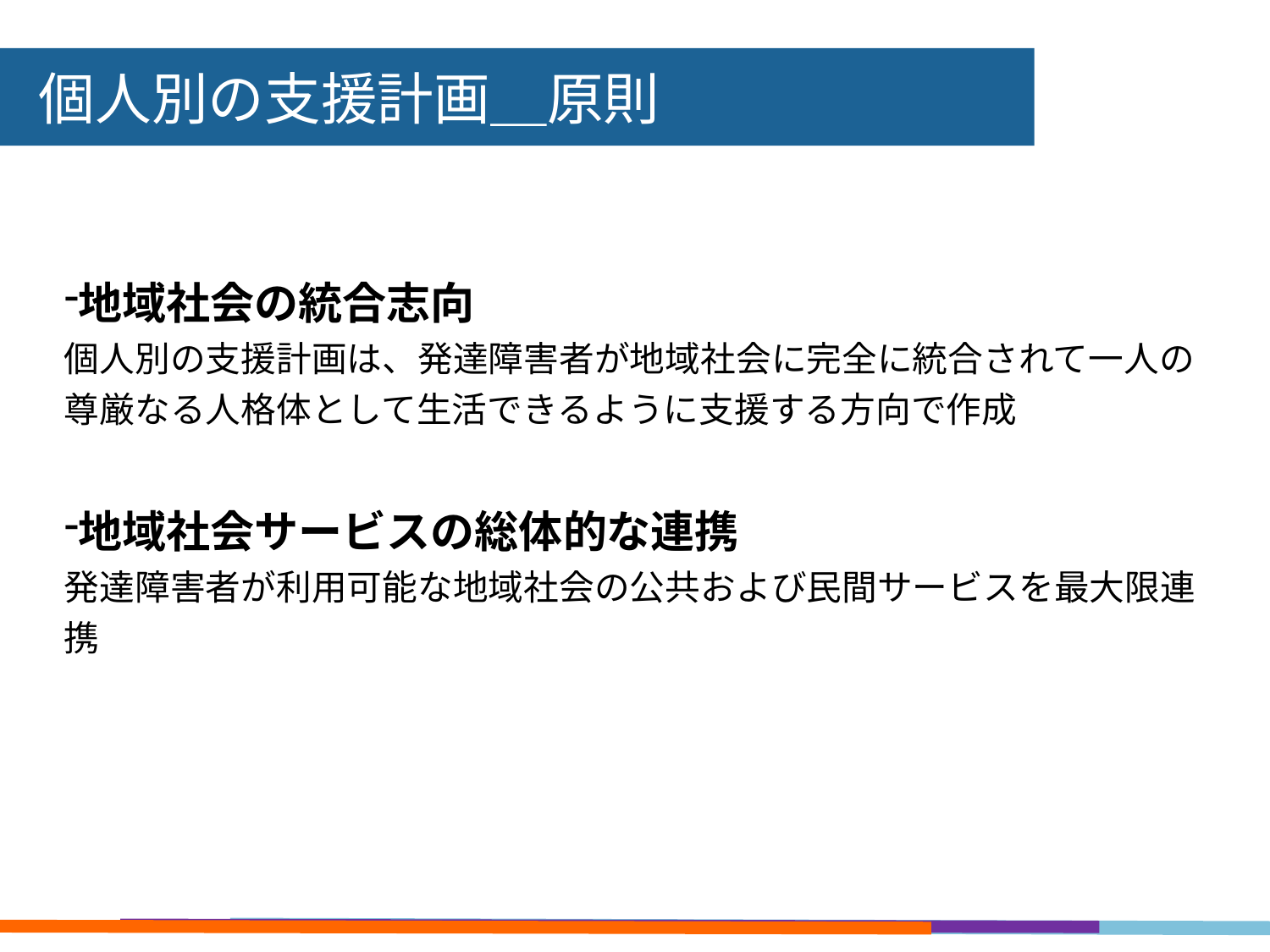

個人別の支援計画＿原則
地域社会の統合志向
個人別の支援計画は、発達障害者が地域社会に完全に統合されて一人の尊厳なる人格体として生活できるように支援する方向で作成

地域社会サービスの総体的な連携
発達障害者が利用可能な地域社会の公共および民間サービスを最大限連携